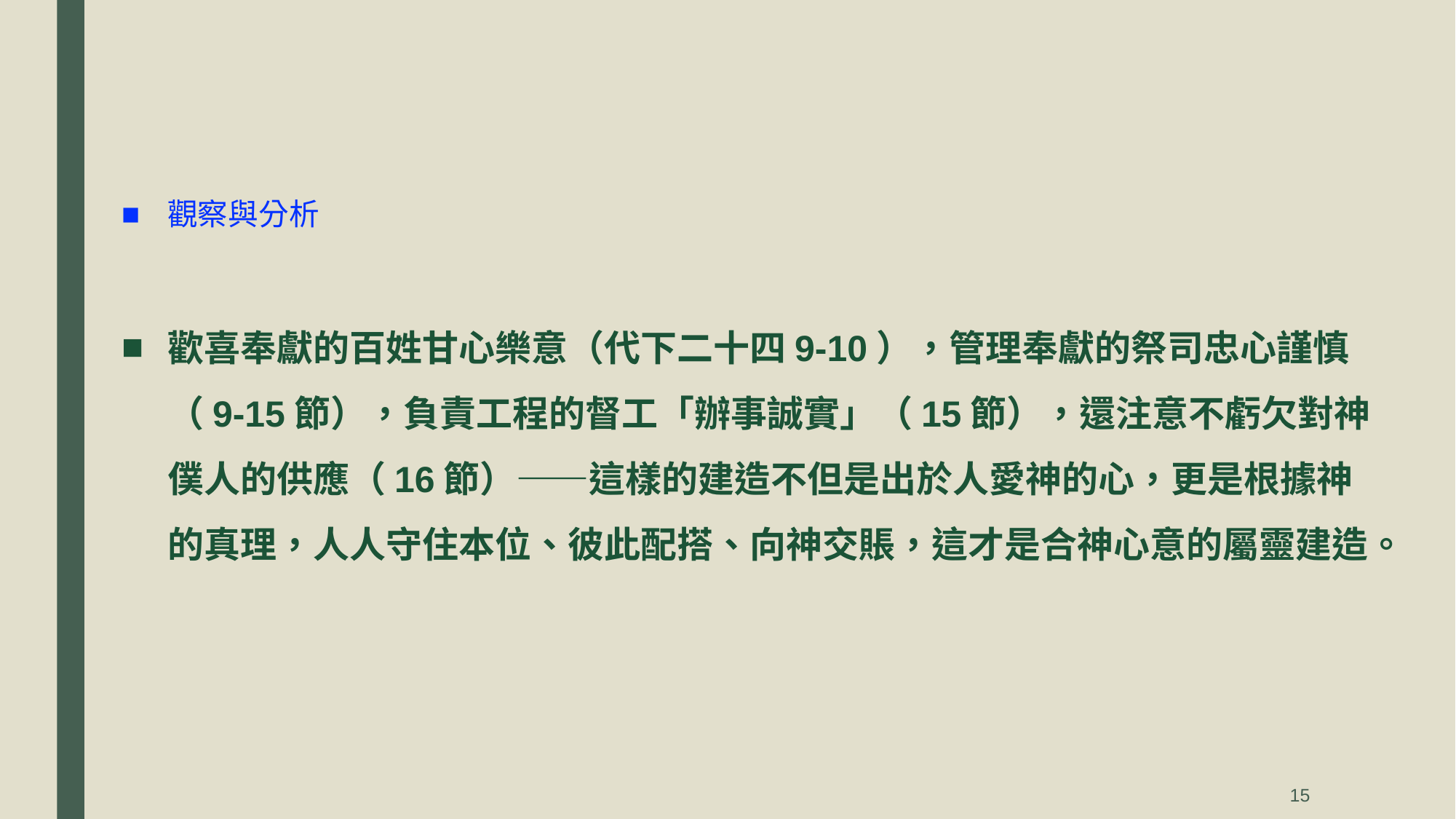

觀察與分析

歡喜奉獻的百姓甘心樂意（代下二十四9-10），管理奉獻的祭司忠心謹慎（9-15節），負責工程的督工「辦事誠實」（15節），還注意不虧欠對神僕人的供應（16節）——這樣的建造不但是出於人愛神的心，更是根據神的真理，人人守住本位、彼此配搭、向神交賬，這才是合神心意的屬靈建造。

15